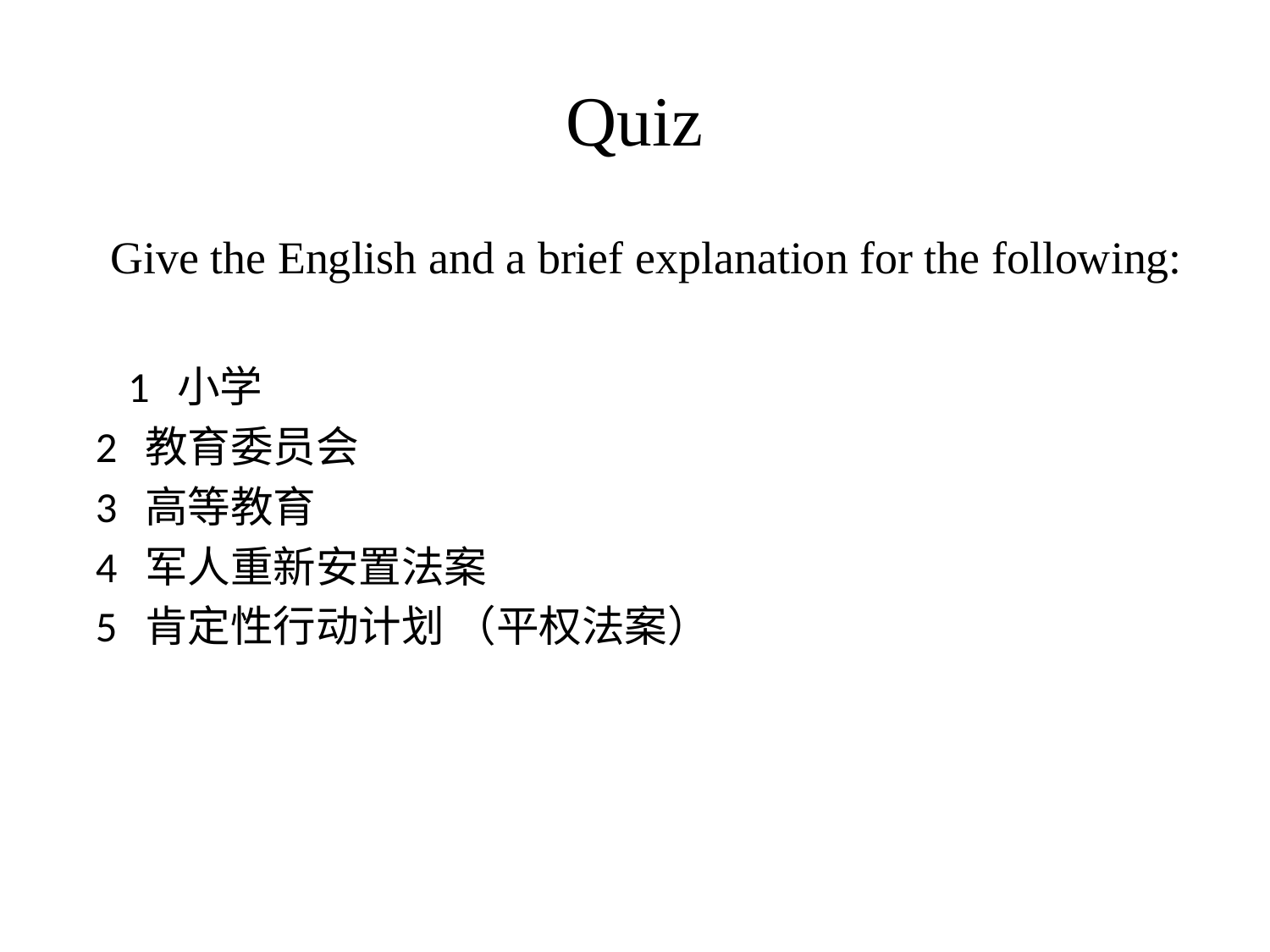

# Quiz
   Give the English and a brief explanation for the following:

     1  小学
  2  教育委员会
  3  高等教育
  4  军人重新安置法案
  5  肯定性行动计划 （平权法案）